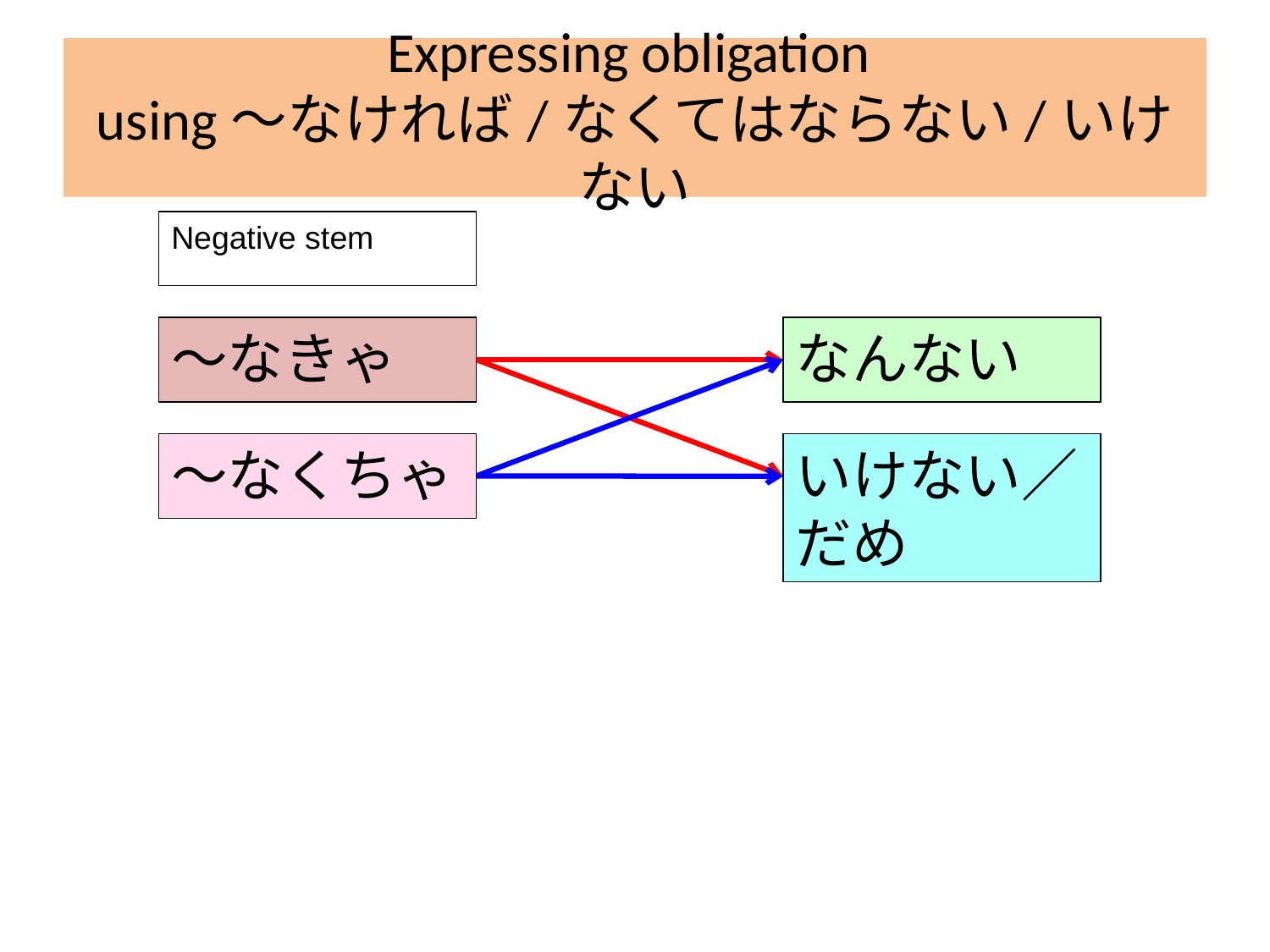

# Expressing obligation using～なければ/なくてはならない/いけない
Negative stem
〜なければ
〜なきゃ
なりません
なんない
〜なくては
〜なくちゃ
いけません
いけない／だめ